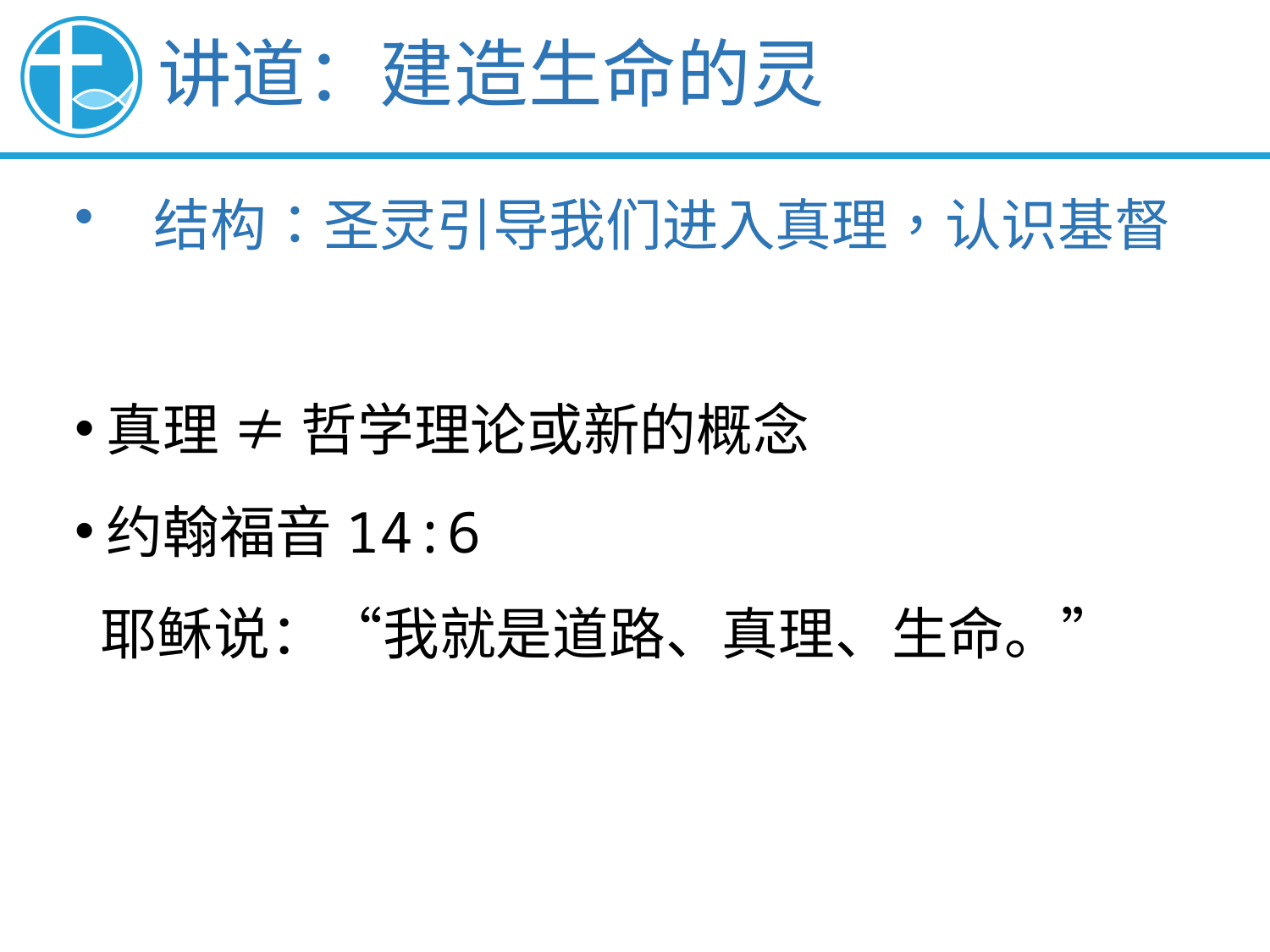

讲道：建造生命的灵
结构：圣灵引导我们进入真理，认识基督

真理 ≠ 哲学理论或新的概念
约翰福音14:6
 耶稣说：“我就是道路、真理、生命。”